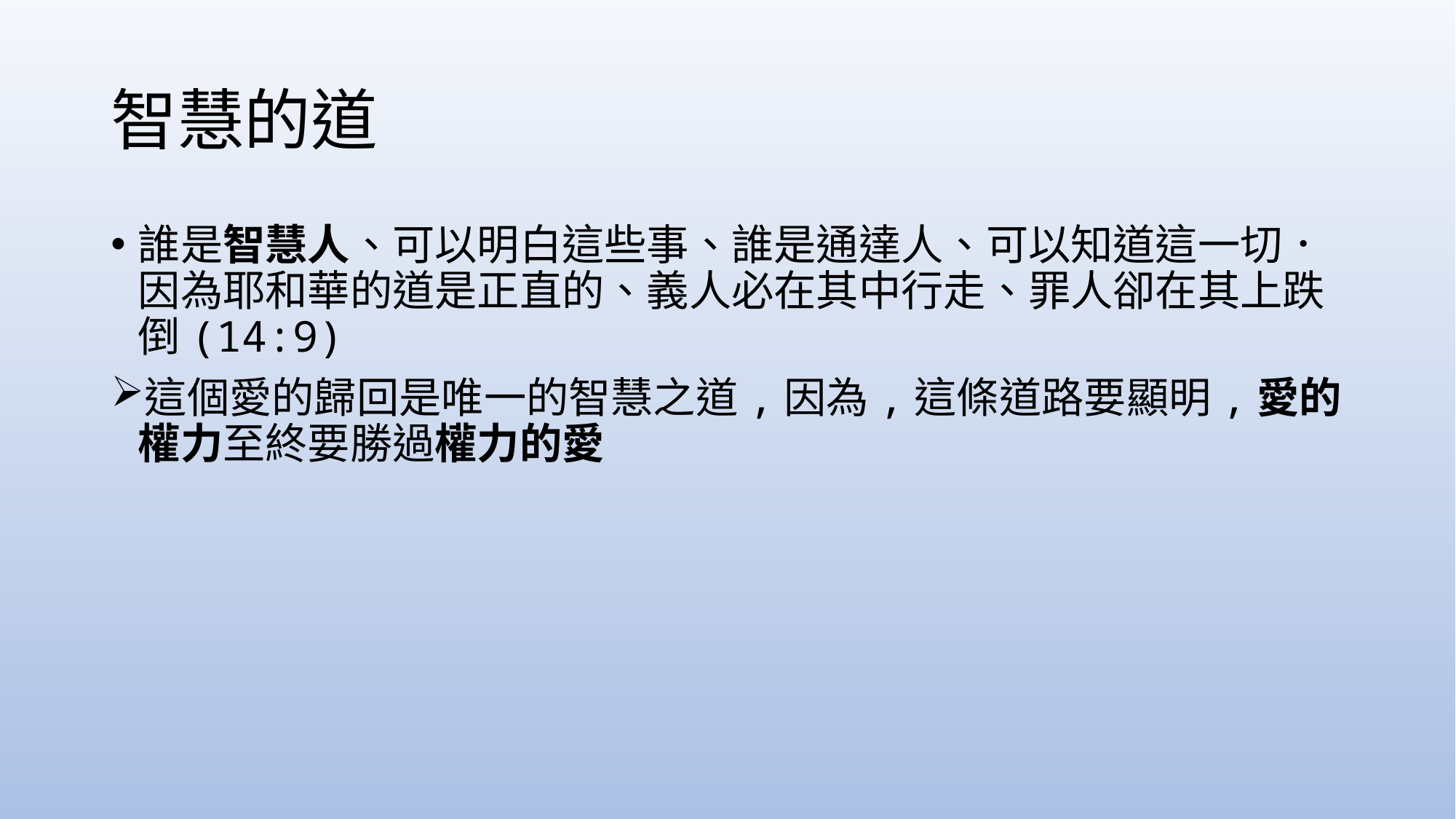

# 智慧的道
誰是智慧人、可以明白這些事、誰是通達人、可以知道這一切．因為耶和華的道是正直的、義人必在其中行走、罪人卻在其上跌倒(14:9)
這個愛的歸回是唯一的智慧之道,因為,這條道路要顯明,愛的權力至終要勝過權力的愛